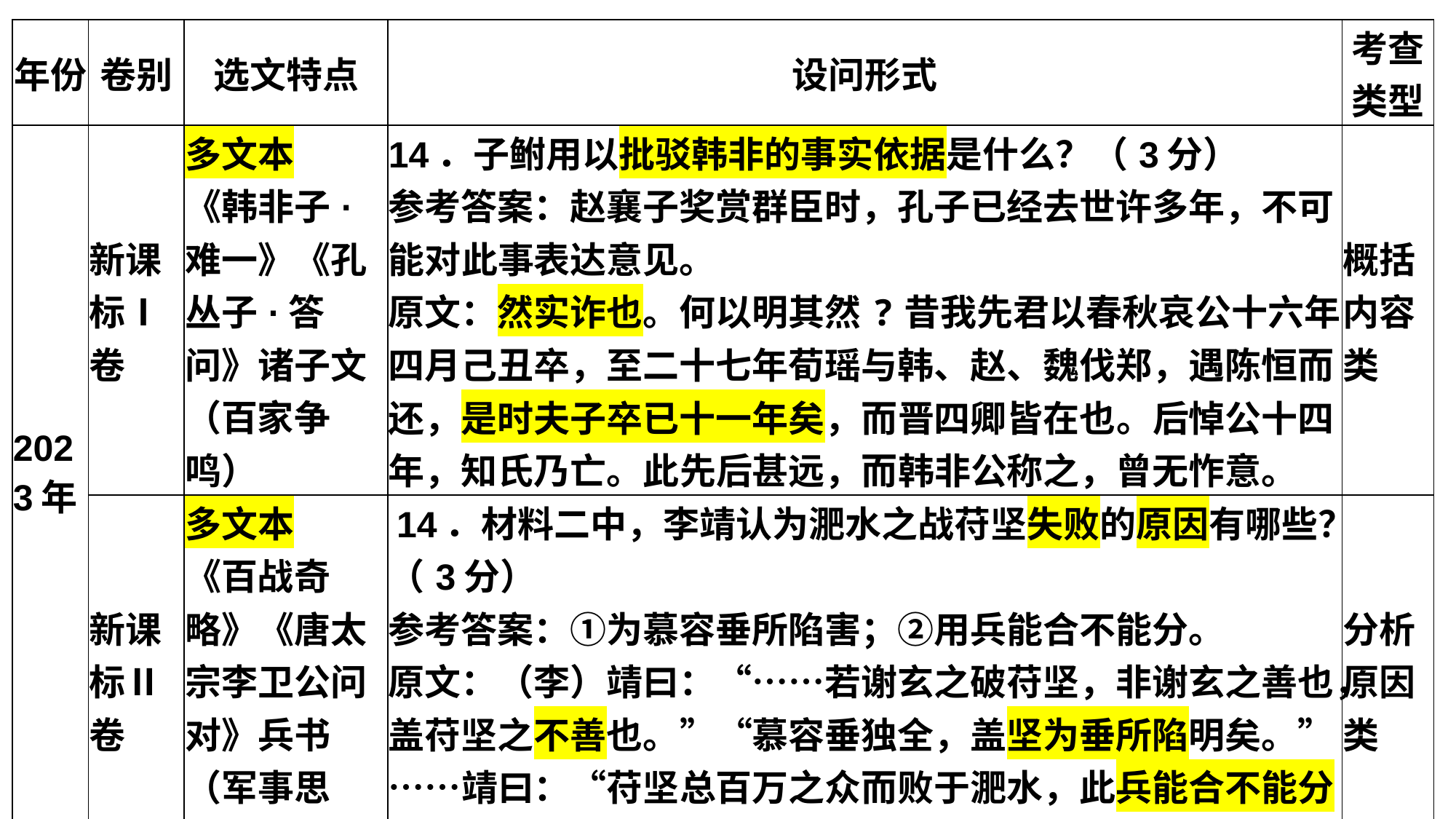

| 年份 | 卷别 | 选文特点 | 设问形式 | 考查类型 |
| --- | --- | --- | --- | --- |
| 2023年 | 新课标Ⅰ卷 | 多文本 《韩非子·难一》《孔丛子·答问》诸子文（百家争鸣） | 14．子鲋用以批驳韩非的事实依据是什么？（3分） 参考答案：赵襄子奖赏群臣时，孔子已经去世许多年，不可能对此事表达意见。 原文：然实诈也。何以明其然?昔我先君以春秋哀公十六年四月己丑卒，至二十七年荀瑶与韩、赵、魏伐郑，遇陈恒而还，是时夫子卒已十一年矣，而晋四卿皆在也。后悼公十四年，知氏乃亡。此先后甚远，而韩非公称之，曾无怍意。 | 概括内容类 |
|  | 新课标Ⅱ卷 | 多文本 《百战奇略》《唐太宗李卫公问对》兵书（军事思想） | 14．材料二中，李靖认为淝水之战苻坚失败的原因有哪些？（3分） 参考答案：①为慕容垂所陷害；②用兵能合不能分。 原文：（李）靖曰：“……若谢玄之破苻坚，非谢玄之善也，盖苻坚之不善也。”“慕容垂独全，盖坚为垂所陷明矣。”……靖曰：“苻坚总百万之众而败于淝水，此兵能合不能分之所致也。” | 分析原因类 |